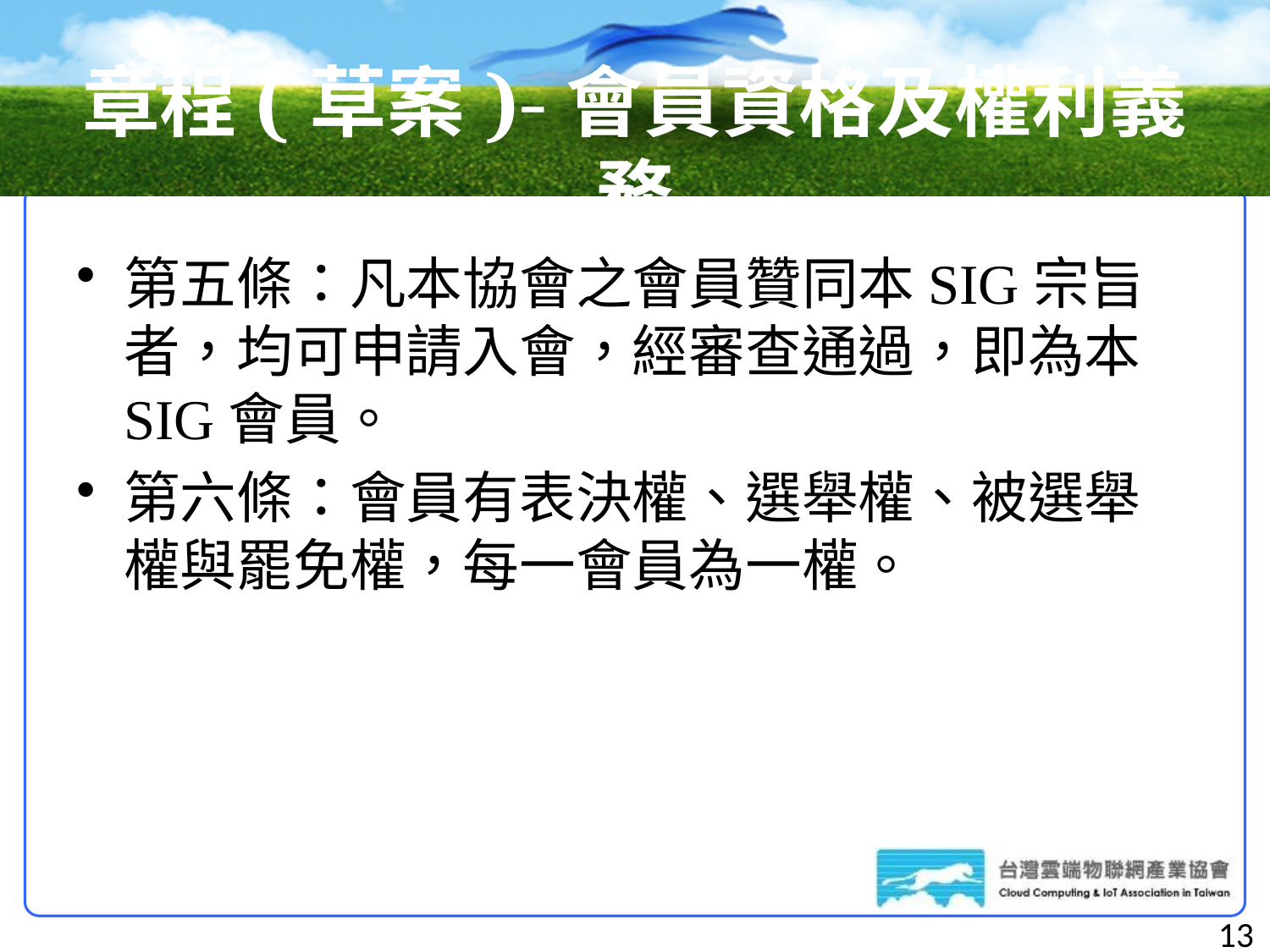

# 章程(草案)-會員資格及權利義務
第五條：凡本協會之會員贊同本SIG宗旨者，均可申請入會，經審查通過，即為本SIG會員。
第六條：會員有表決權、選舉權、被選舉權與罷免權，每一會員為一權。